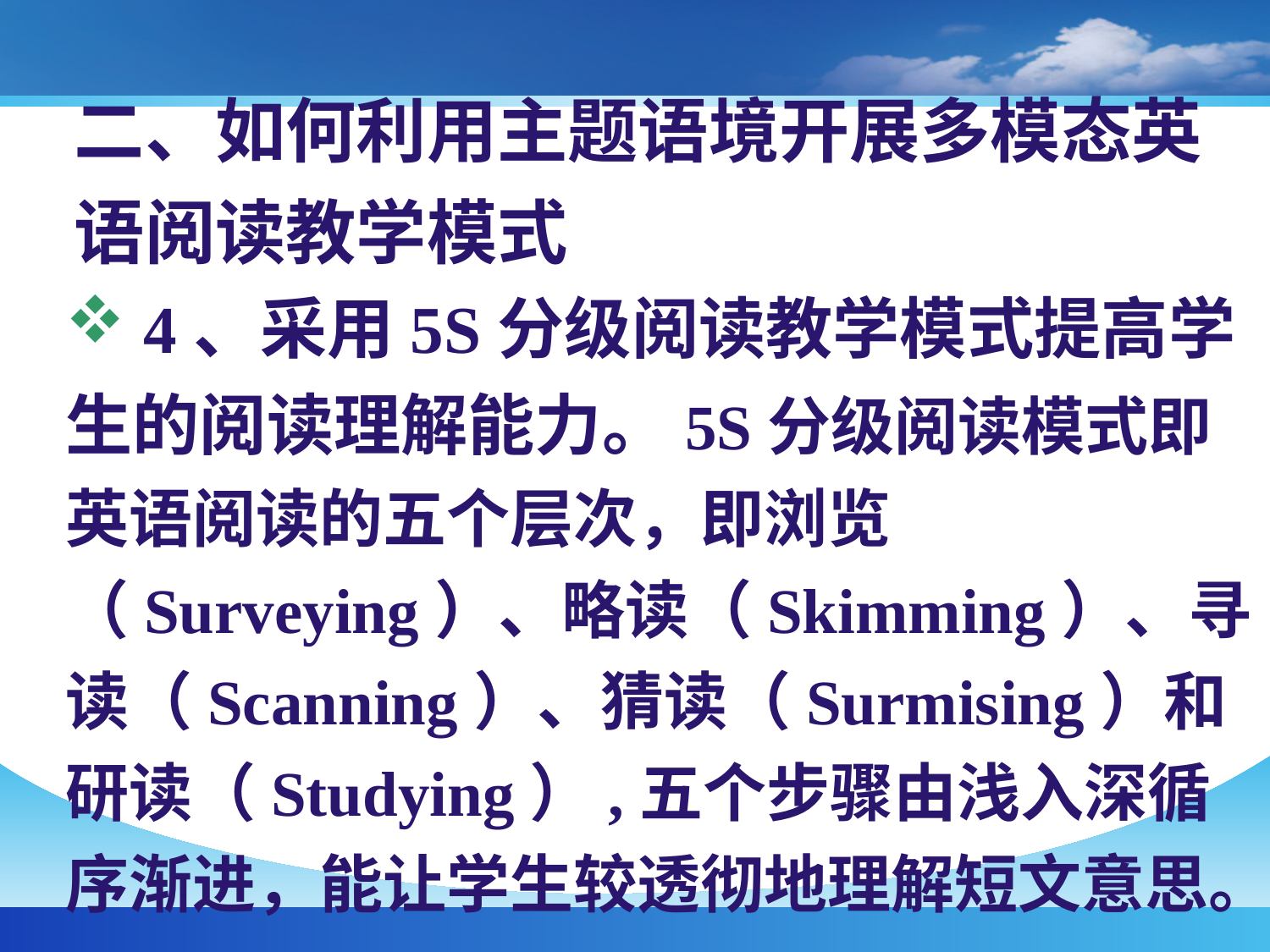

二、如何利用主题语境开展多模态英语阅读教学模式
 4、采用5S分级阅读教学模式提高学生的阅读理解能力。5S分级阅读模式即英语阅读的五个层次，即浏览（Surveying）、略读（Skimming）、寻读（Scanning）、猜读（Surmising）和研读（Studying）,五个步骤由浅入深循序渐进，能让学生较透彻地理解短文意思。
28